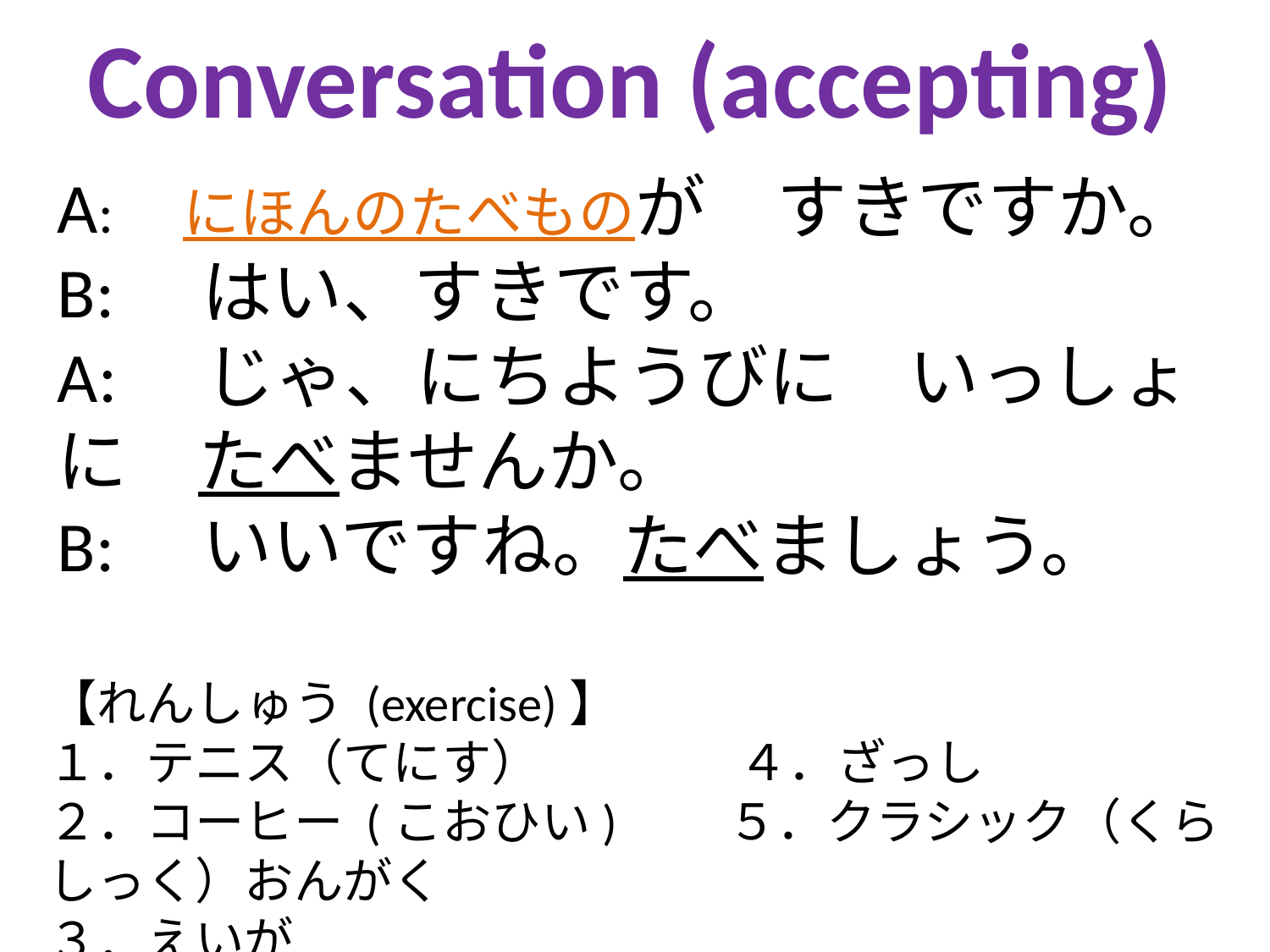

Conversation (accepting)
A:　にほんのたべものが　すきですか。
B:　はい、すきです。
A:　じゃ、にちようびに　いっしょに　たべませんか。
B:　いいですね。たべましょう。
【れんしゅう (exercise)】
１．テニス（てにす）　　　　４．ざっし
２．コーヒー (こおひい)　　５．クラシック（くらしっく）おんがく
３．えいが